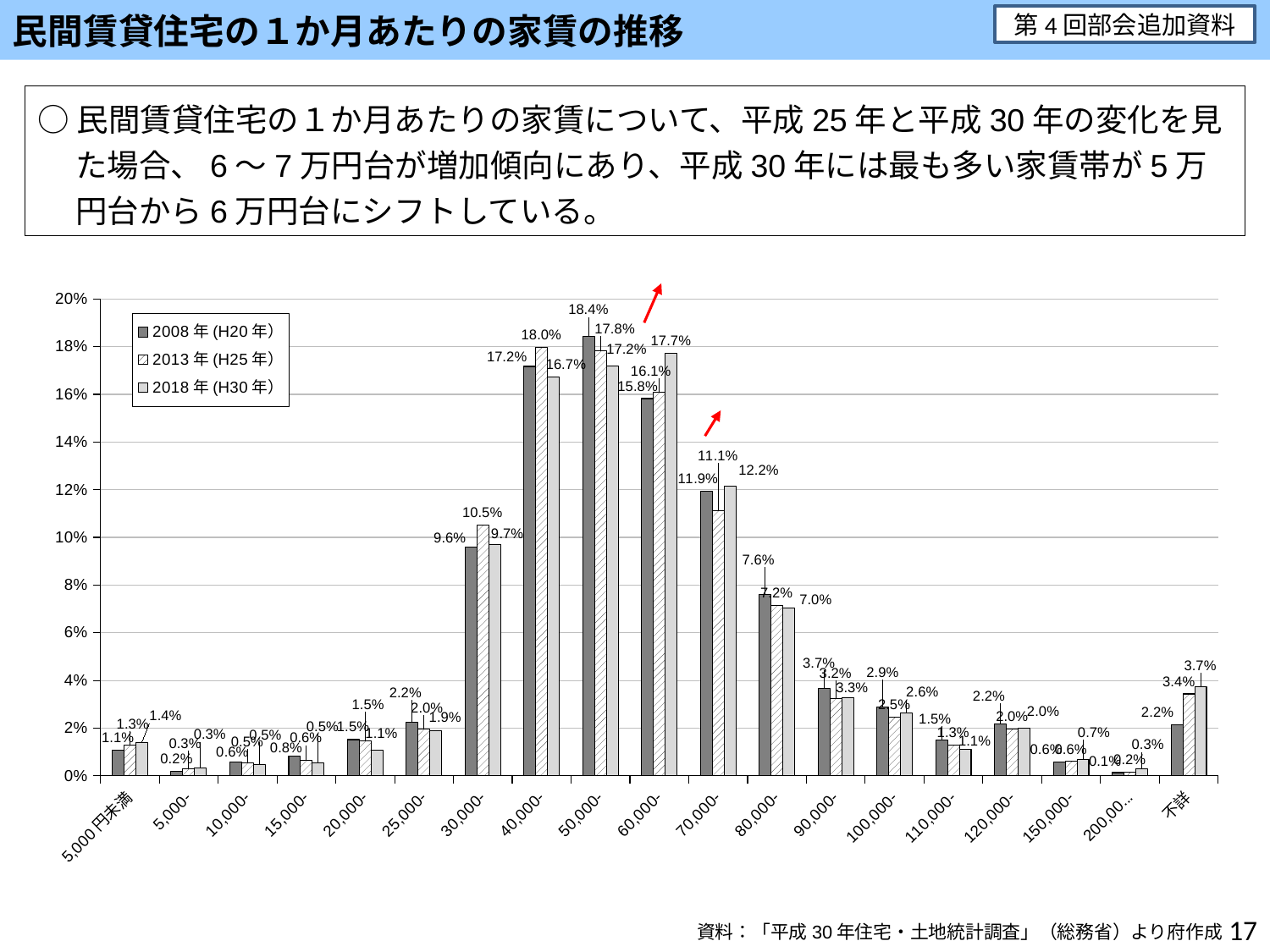

民間賃貸住宅の１か月あたりの家賃の推移
第4回部会追加資料
○民間賃貸住宅の１か月あたりの家賃について、平成25年と平成30年の変化を見た場合、6～7万円台が増加傾向にあり、平成30年には最も多い家賃帯が5万円台から6万円台にシフトしている。

### Chart

| Category | 2008年(H20年） | 2013年(H25年） | 2018年(H30年） |
|---|---|---|---|
| 5,000円未満 | 0.010577346848832084 | 0.01280691736683253 | 0.013914582160379635 |
| 5,000- | 0.0019391802556192154 | 0.003018190717024227 | 0.003136813319391941 |
| 10,000- | 0.0057293962097840455 | 0.005465372379476303 | 0.004665004423711092 |
| 15,000- | 0.008373732921992068 | 0.006444245044457134 | 0.005388884420493847 |
| 20,000- | 0.015160863816659322 | 0.01460151725263072 | 0.010777768840987694 |
| 25,000- | 0.02238871749669458 | 0.01974059874378008 | 0.019062173248612563 |
| 30,000- | 0.09581313353900396 | 0.10522881148543926 | 0.09708035067964288 |
| 40,000- | 0.17170559717937417 | 0.17978627946814585 | 0.16729671036757018 |
| 50,000- | 0.18431026884089907 | 0.17815482502651114 | 0.17196171479128128 |
| 60,000- | 0.15821947994711327 | 0.16094298066726487 | 0.17718973699026783 |
| 70,000- | 0.11943587483472895 | 0.11118362019740599 | 0.12161183945950294 |
| 80,000- | 0.07589246364037021 | 0.07153927726568235 | 0.07037722190943457 |
| 90,000- | 0.036579991185544294 | 0.03246594338853088 | 0.03281589318748492 |
| 100,000- | 0.02873512560599383 | 0.024553389346602495 | 0.02622054210568648 |
| 110,000- | 0.015072719259585721 | 0.01280691736683253 | 0.011179924394755892 |
| 120,000- | 0.021595416483032173 | 0.019659026021698344 | 0.019866484356148958 |
| 150,000- | 0.005905685323931247 | 0.005954808711966718 | 0.006997506635566637 |
| 200,000円以上 | 0.0013221683561040105 | 0.0015498817195529816 | 0.0030563822086383014 |
| 不詳 | 0.02150727192595857 | 0.0343421159964108 | 0.03740046650044237 |
17
資料：「平成30年住宅・土地統計調査」（総務省）より府作成